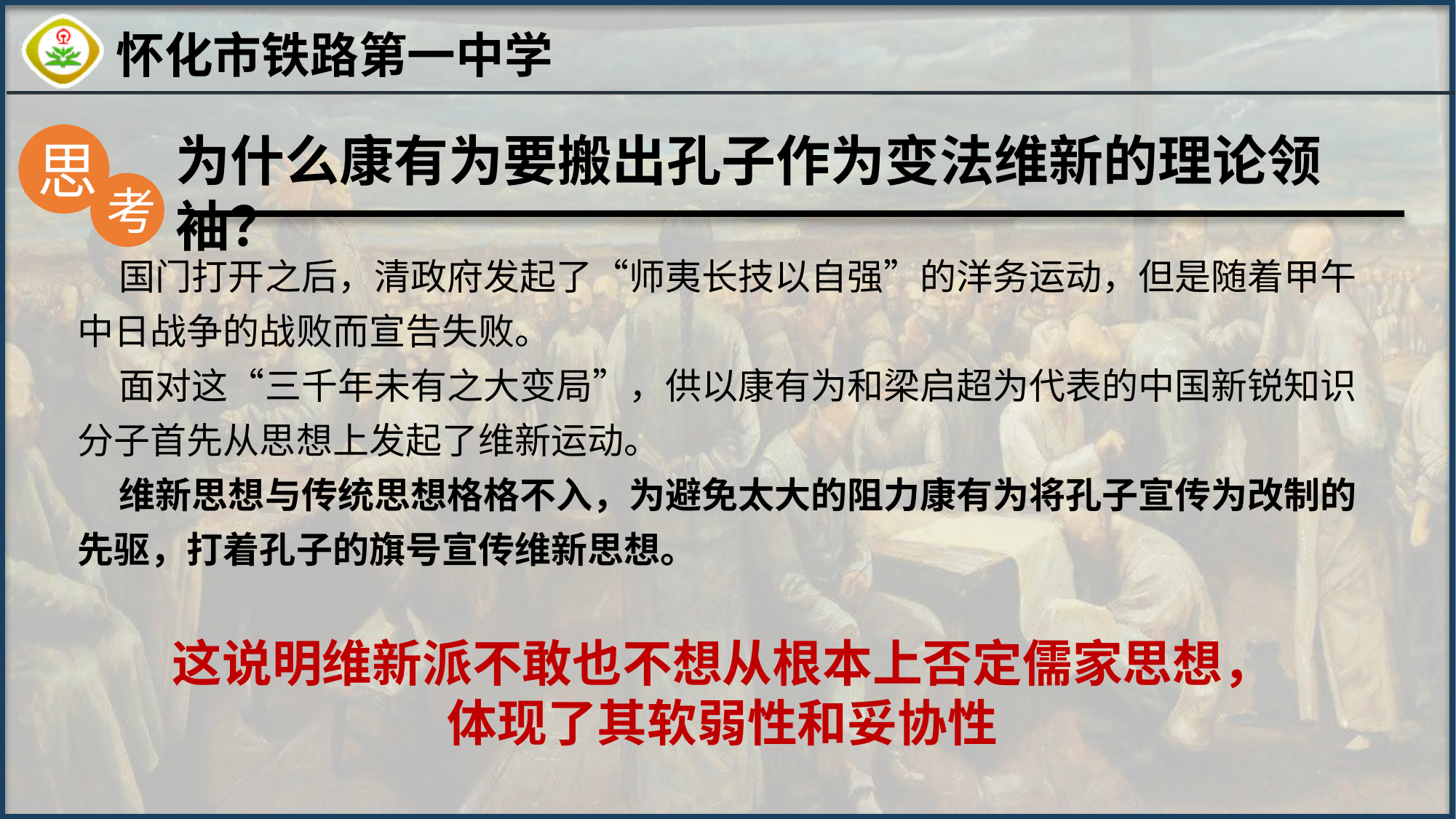

为什么康有为要搬出孔子作为变法维新的理论领袖？
思
考
    国门打开之后，清政府发起了“师夷长技以自强”的洋务运动，但是随着甲午中日战争的战败而宣告失败。
    面对这“三千年未有之大变局”，供以康有为和梁启超为代表的中国新锐知识分子首先从思想上发起了维新运动。
    维新思想与传统思想格格不入，为避免太大的阻力康有为将孔子宣传为改制的先驱，打着孔子的旗号宣传维新思想。

这说明维新派不敢也不想从根本上否定儒家思想，
体现了其软弱性和妥协性